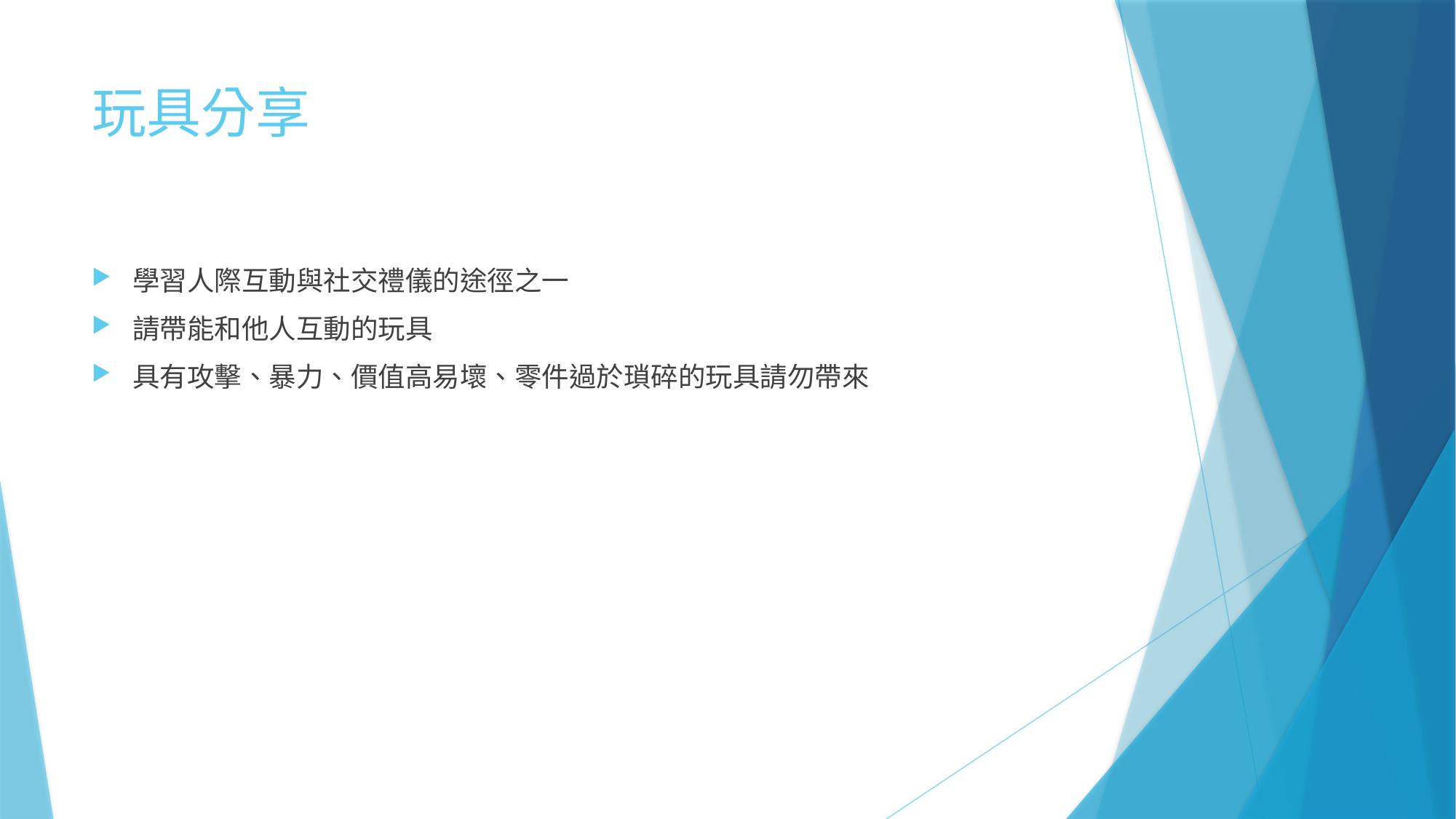

# 玩具分享
學習人際互動與社交禮儀的途徑之一
請帶能和他人互動的玩具
具有攻擊、暴力、價值高易壞、零件過於瑣碎的玩具請勿帶來